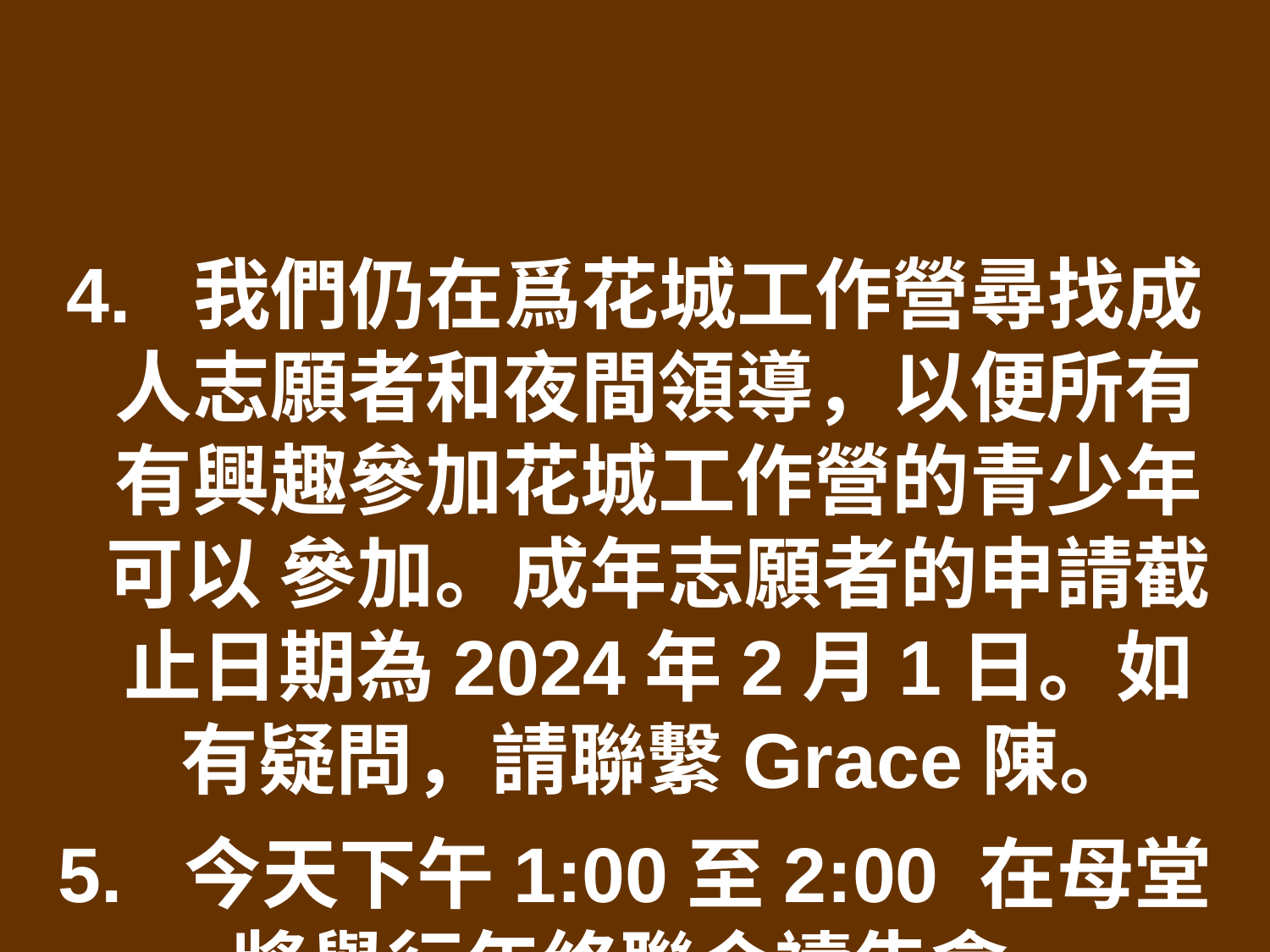

4.  我們仍在爲花城工作營尋找成人志願者和夜間領導，以便所有有興趣參加花城工作營的青少年可以 參加。成年志願者的申請截止日期為2024年2月1日。如有疑問，請聯繫Grace陳。
5.  今天下午1:00至2:00 在母堂將舉行年終聯合禱告會。